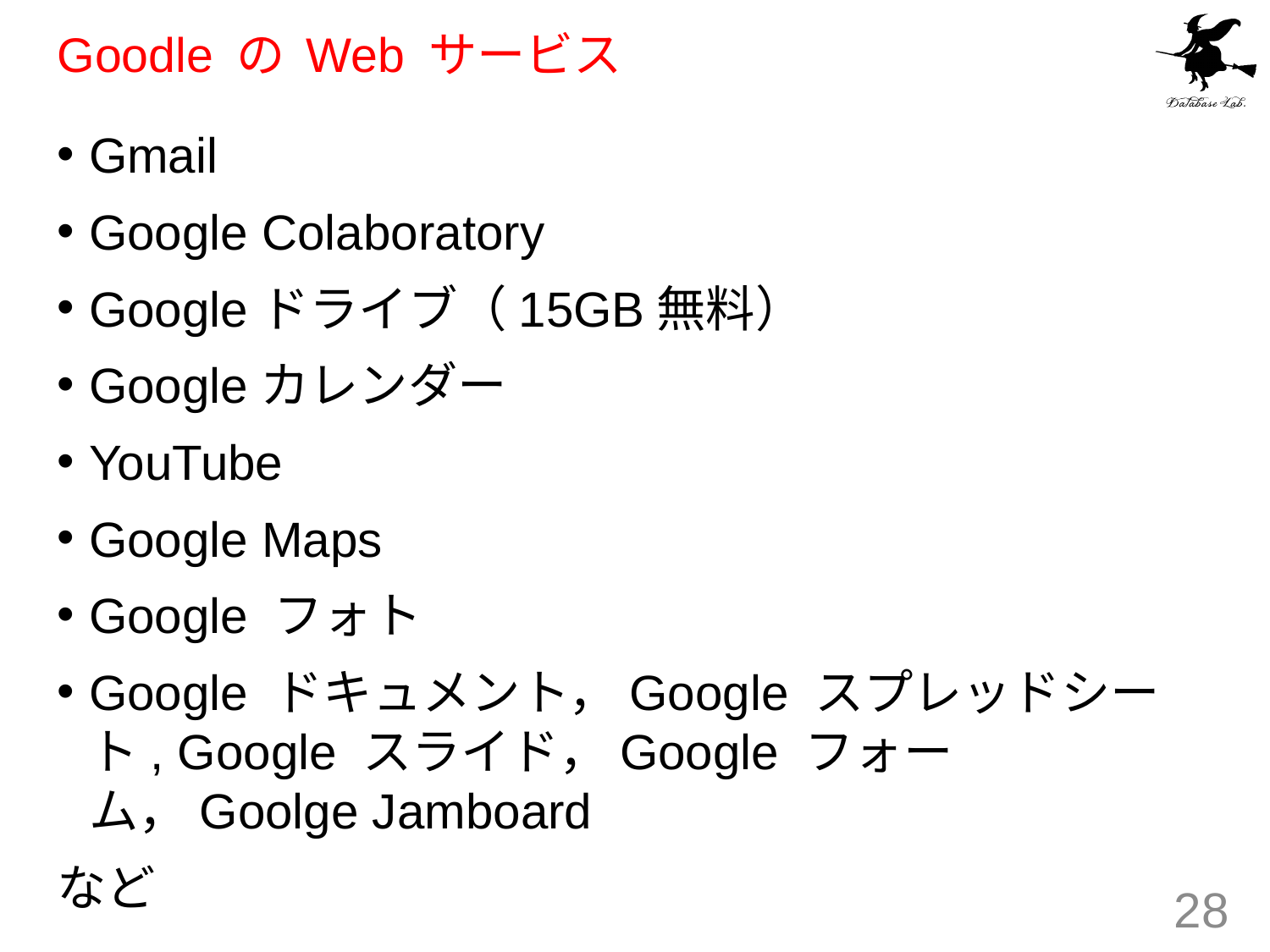

# Goodle の Web サービス
Gmail
Google Colaboratory
Googleドライブ（15GB無料）
Googleカレンダー
YouTube
Google Maps
Google フォト
Google ドキュメント，Google スプレッドシート, Google スライド，Google フォーム，Goolge Jamboard
など
28